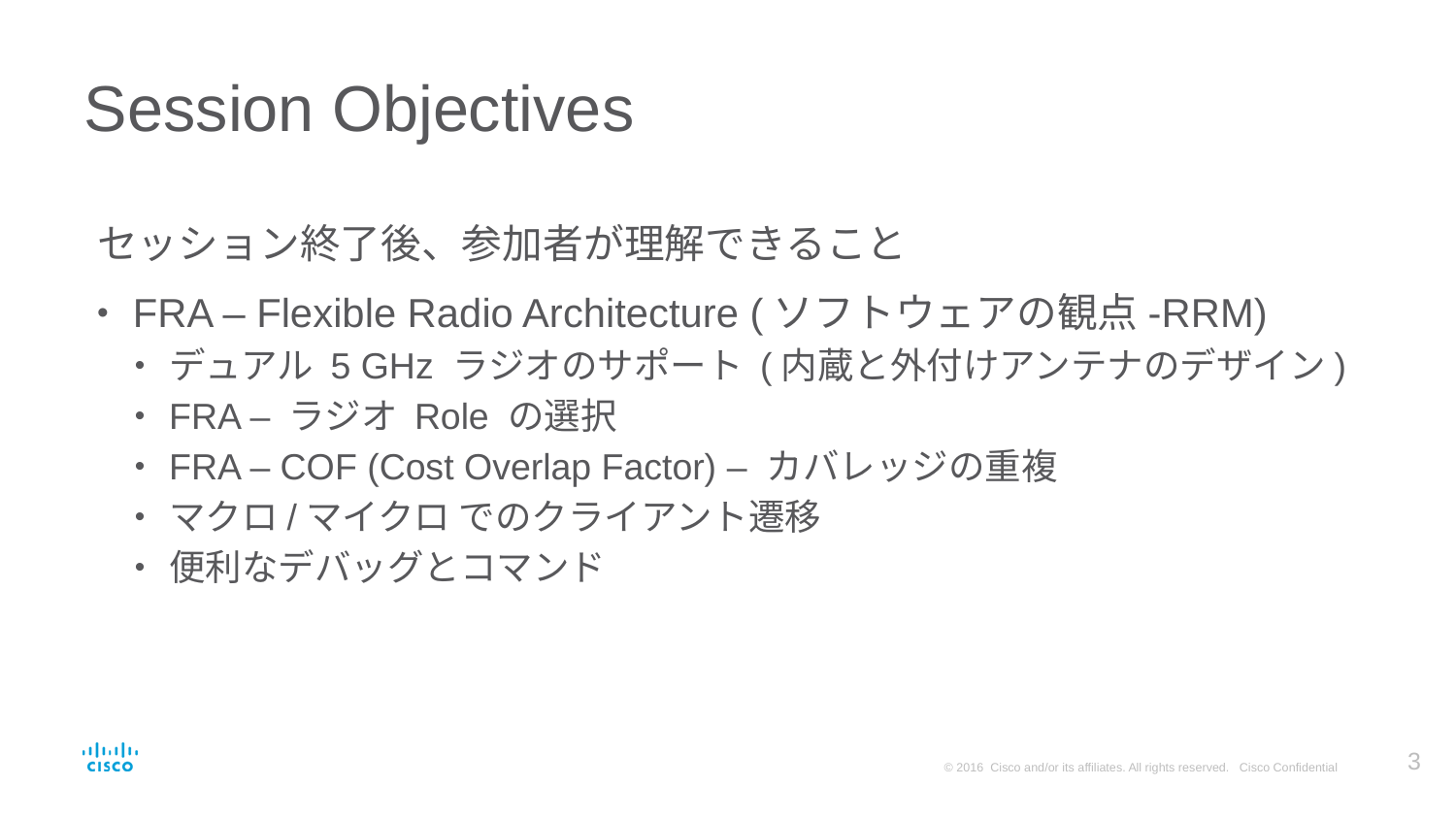

# Session Objectives
セッション終了後、参加者が理解できること
FRA – Flexible Radio Architecture (ソフトウェアの観点-RRM)
デュアル 5 GHz ラジオのサポート (内蔵と外付けアンテナのデザイン)
FRA – ラジオ Role の選択
FRA – COF (Cost Overlap Factor) – カバレッジの重複
マクロ/マイクロ でのクライアント遷移
便利なデバッグとコマンド